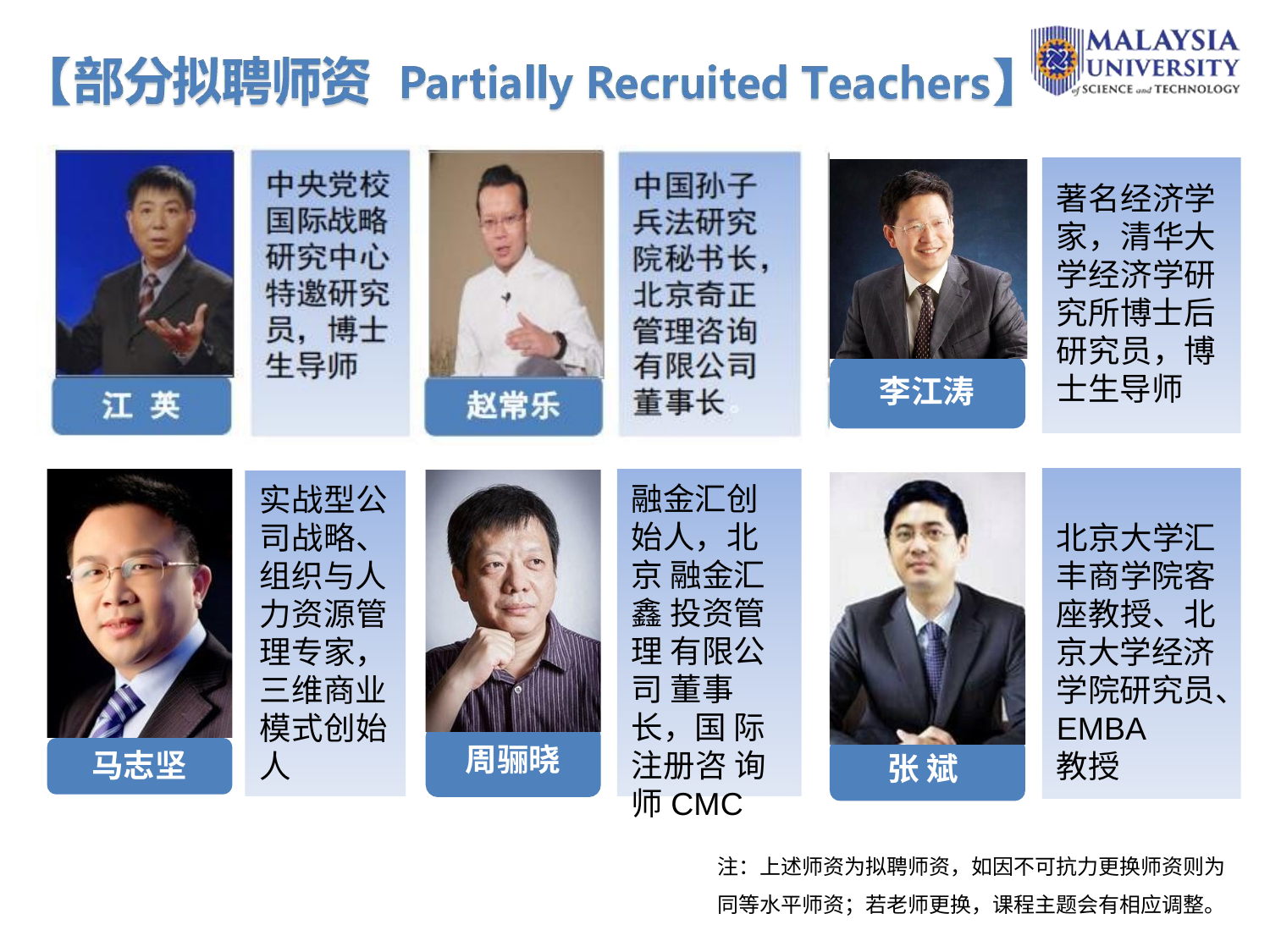

著名经济学 家，清华大 学经济学研 究所博士后 研究员，博 士生导师

李江涛

融金汇创 始人，北京 融金汇鑫 投资管理 有限公司 董事长，国 际注册咨 询师CMC
实战型公 司战略、 组织与人 力资源管 理专家， 三维商业 模式创始 人
北京大学汇 丰商学院客 座教授、北 京大学经济
学院研究员、
EMBA教授

周骊晓
马志坚
张 斌
注：上述师资为拟聘师资，如因不可抗力更换师资则为 同等水平师资；若老师更换，课程主题会有相应调整。